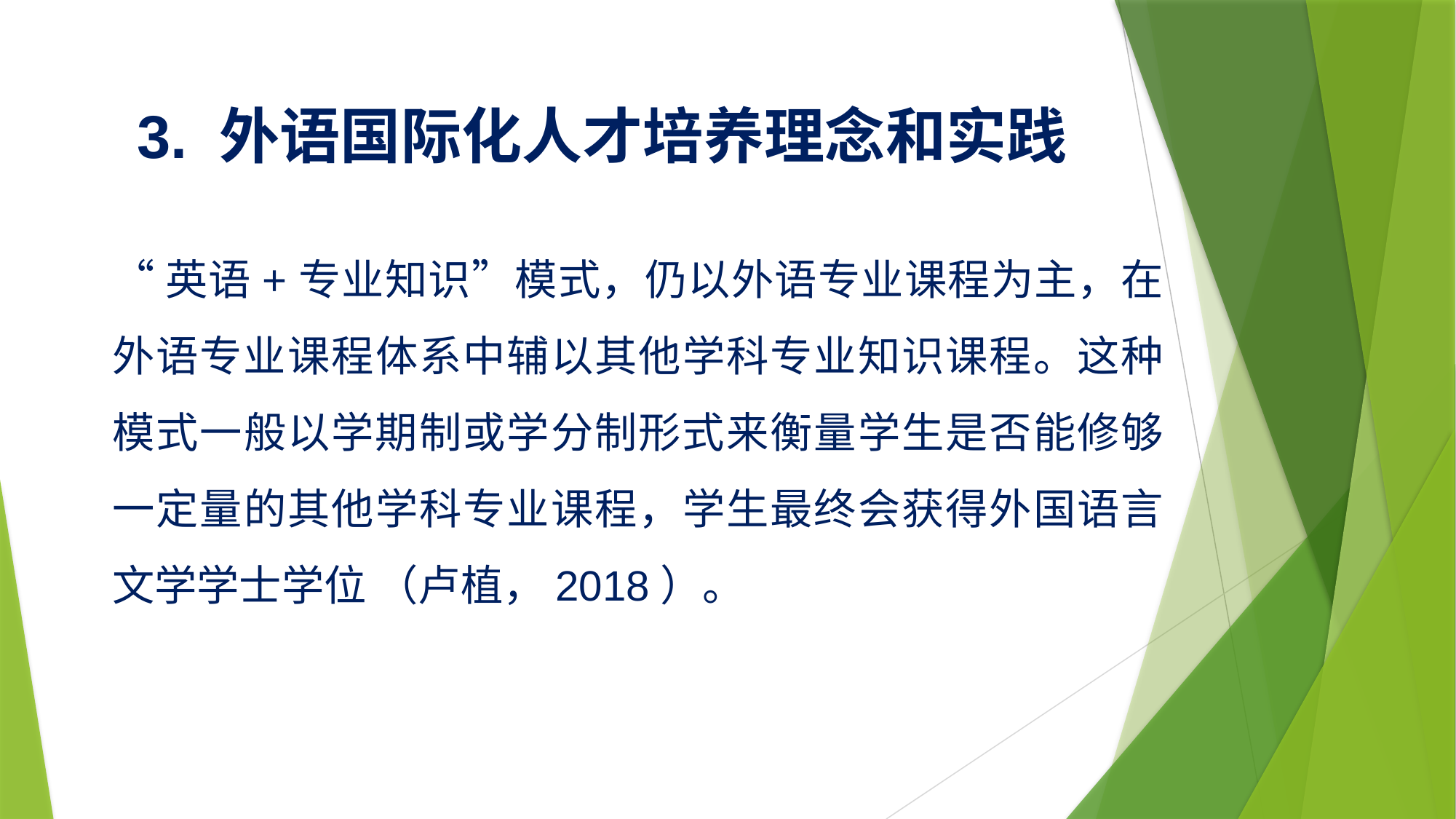

3. 外语国际化人才培养理念和实践
“英语+专业知识”模式，仍以外语专业课程为主，在外语专业课程体系中辅以其他学科专业知识课程。这种模式一般以学期制或学分制形式来衡量学生是否能修够一定量的其他学科专业课程，学生最终会获得外国语言文学学士学位 （卢植，2018）。